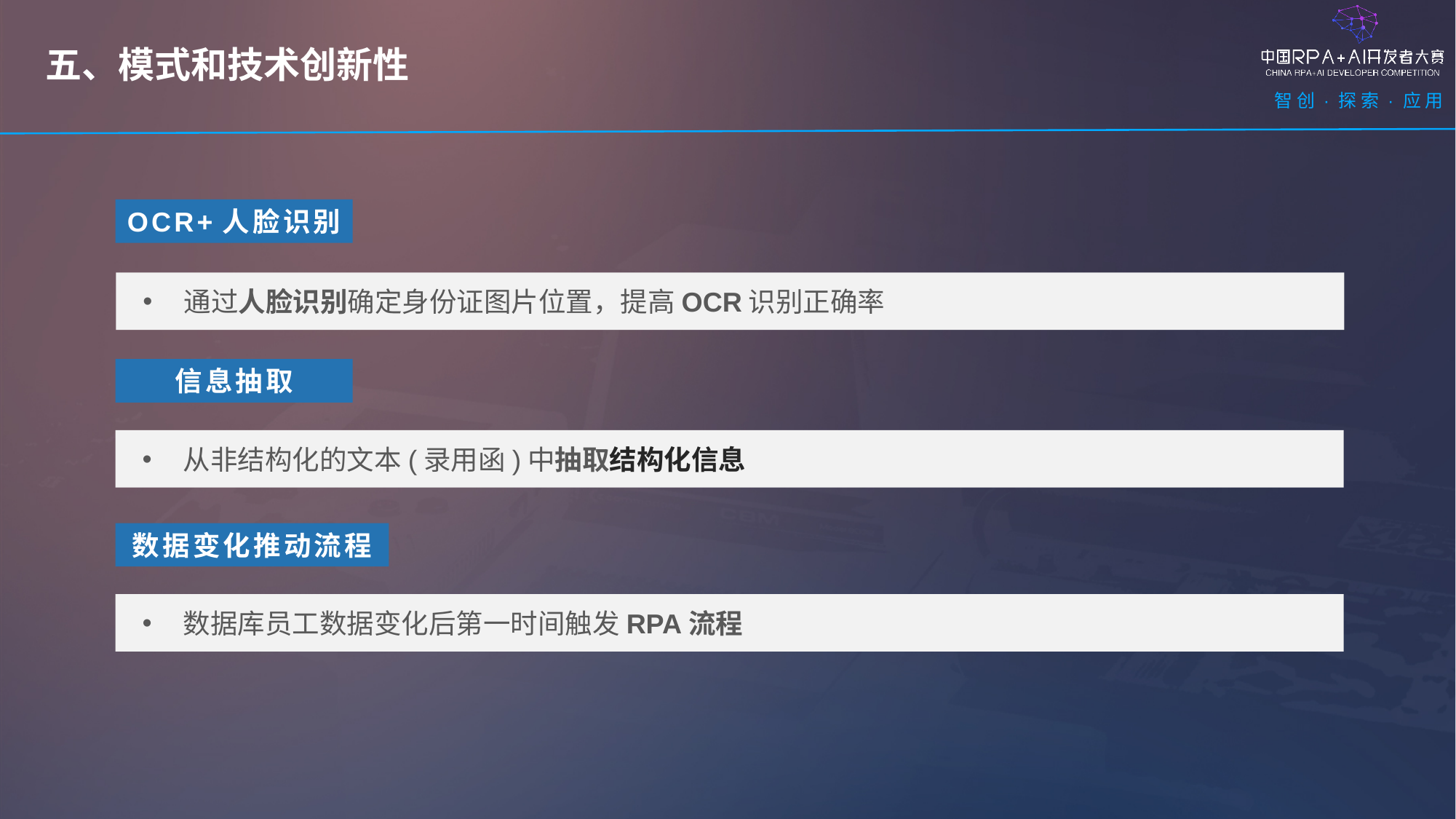

五、模式和技术创新性
OCR+人脸识别

通过人脸识别确定身份证图片位置，提高OCR识别正确率
信息抽取

从非结构化的文本(录用函)中抽取结构化信息
数据变化推动流程

数据库员工数据变化后第一时间触发RPA流程